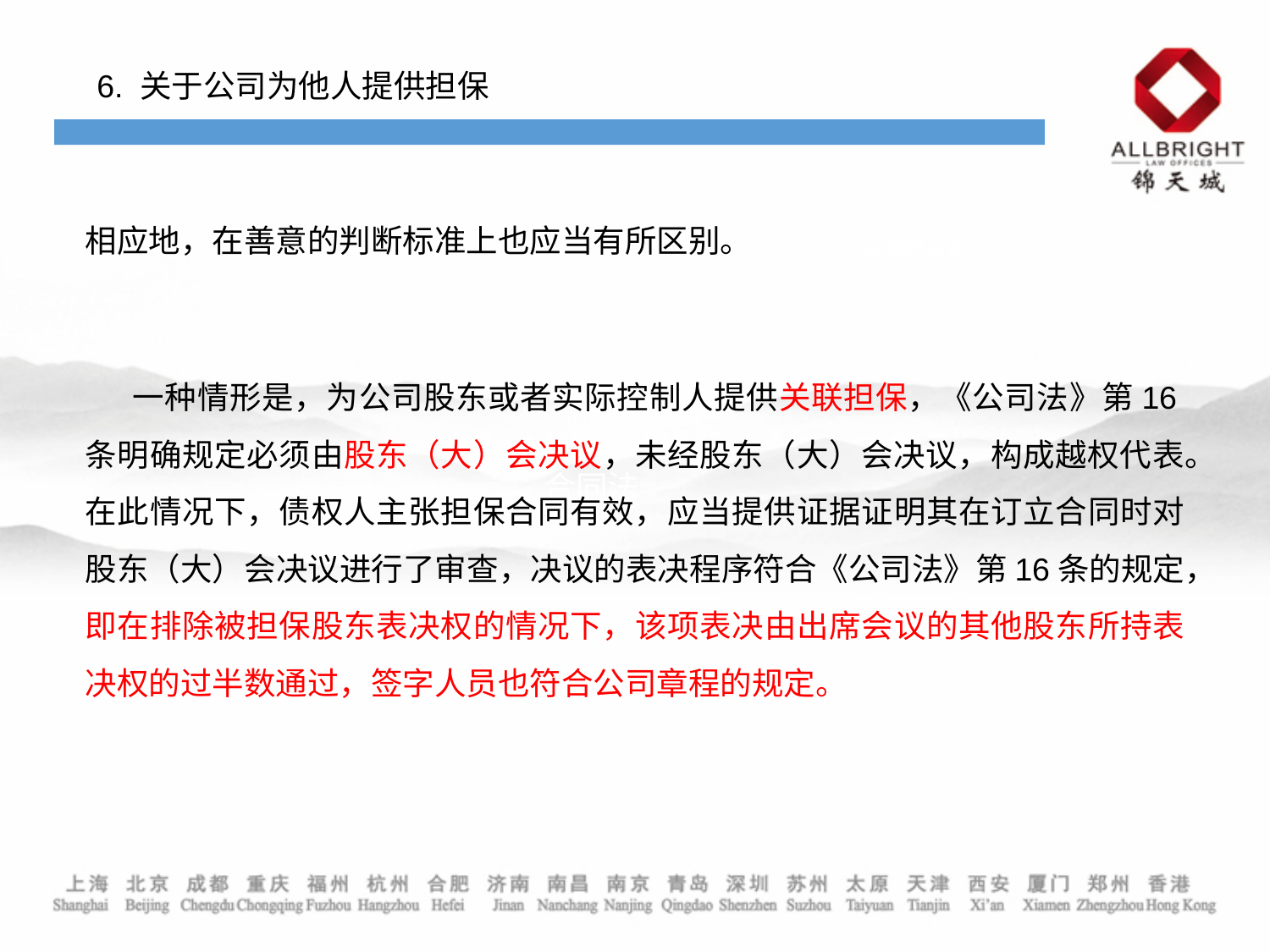

6. 关于公司为他人提供担保

相应地，在善意的判断标准上也应当有所区别。

     一种情形是，为公司股东或者实际控制人提供关联担保，《公司法》第16条明确规定必须由股东（大）会决议，未经股东（大）会决议，构成越权代表。在此情况下，债权人主张担保合同有效，应当提供证据证明其在订立合同时对股东（大）会决议进行了审查，决议的表决程序符合《公司法》第16条的规定，即在排除被担保股东表决权的情况下，该项表决由出席会议的其他股东所持表决权的过半数通过，签字人员也符合公司章程的规定。
合同的变更
合同法